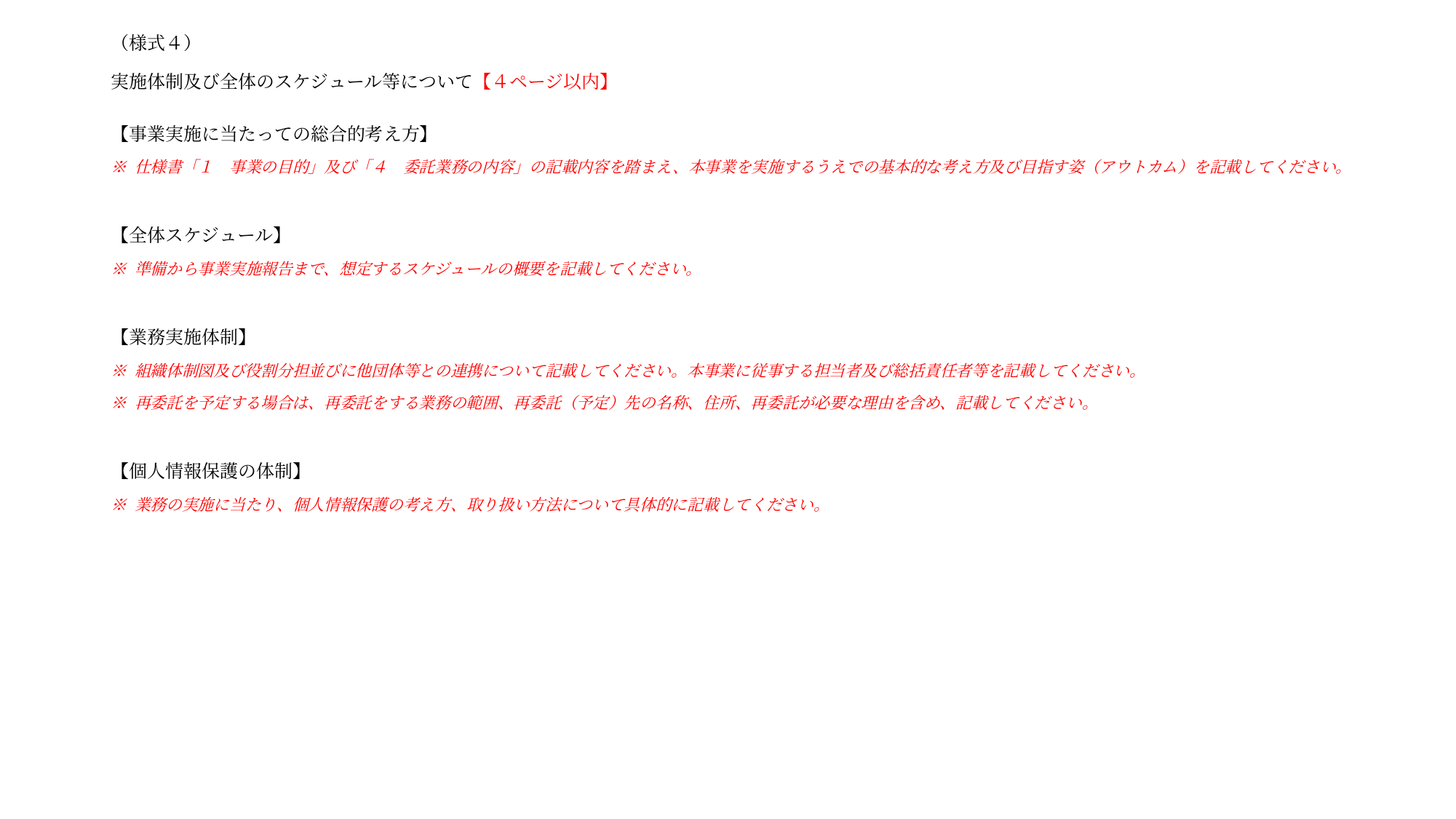

# （様式４） 実施体制及び全体のスケジュール等について【４ページ以内】
【事業実施に当たっての総合的考え方】
※ 仕様書「１　事業の目的」及び「４　委託業務の内容」の記載内容を踏まえ、本事業を実施するうえでの基本的な考え方及び目指す姿（アウトカム）を記載してください。

【全体スケジュール】
※ 準備から事業実施報告まで、想定するスケジュールの概要を記載してください。

【業務実施体制】
※ 組織体制図及び役割分担並びに他団体等との連携について記載してください。本事業に従事する担当者及び総括責任者等を記載してください。
※ 再委託を予定する場合は、再委託をする業務の範囲、再委託（予定）先の名称、住所、再委託が必要な理由を含め、記載してください。

【個人情報保護の体制】
※ 業務の実施に当たり、個人情報保護の考え方、取り扱い方法について具体的に記載してください。